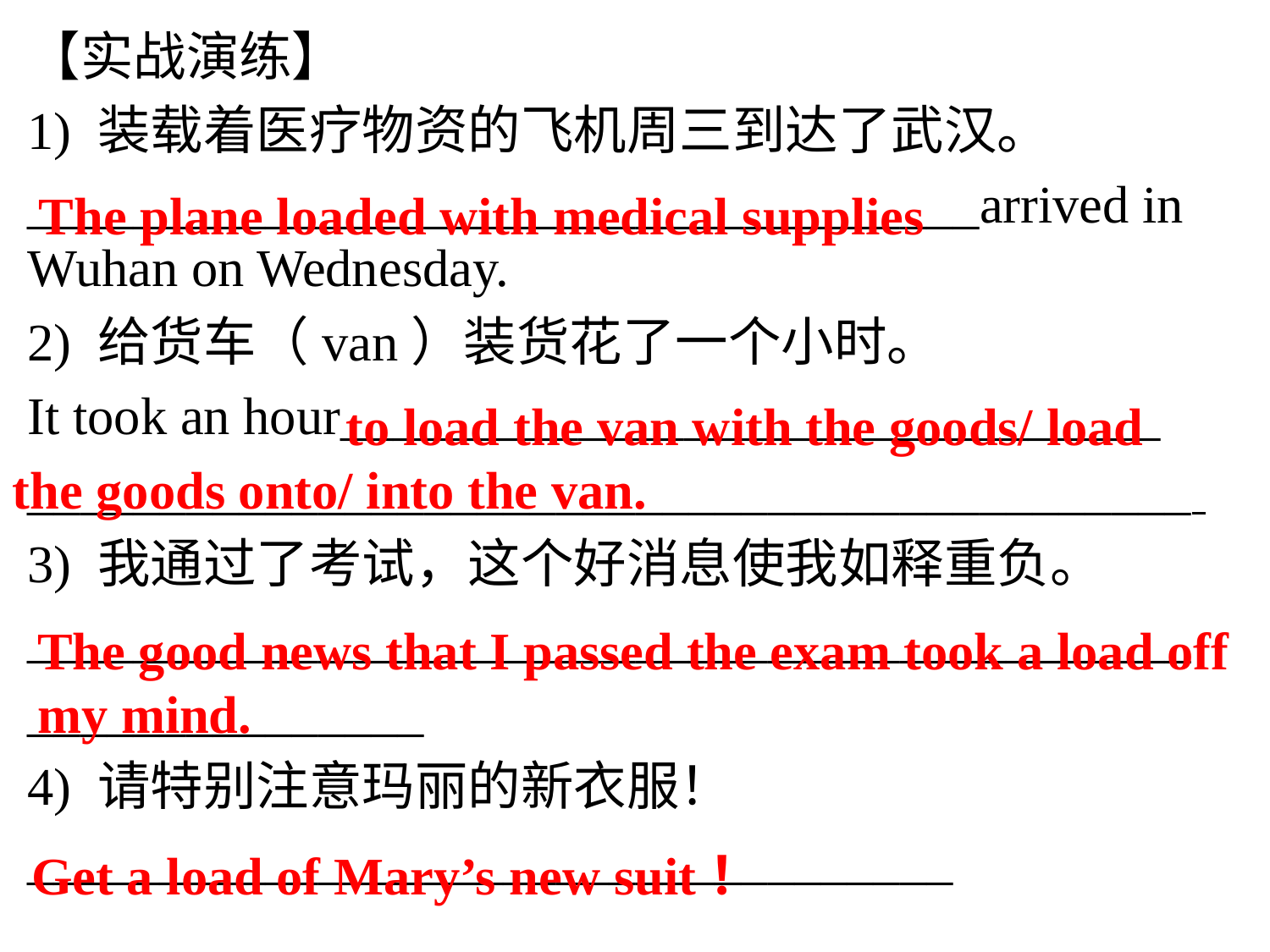

【实战演练】
1) 装载着医疗物资的飞机周三到达了武汉。
____________________________________arrived in Wuhan on Wednesday.
2) 给货车（van）装货花了一个小时。
It took an hour_______________________________
____________________________________________
3) 我通过了考试，这个好消息使我如释重负。
____________________________________________
_______________
4) 请特别注意玛丽的新衣服！
___________________________________

The plane loaded with medical supplies
                         to load the van with the goods/ load
the goods onto/ into the van.
The good news that I passed the exam took a load off my mind.
Get a load of Mary’s new suit！